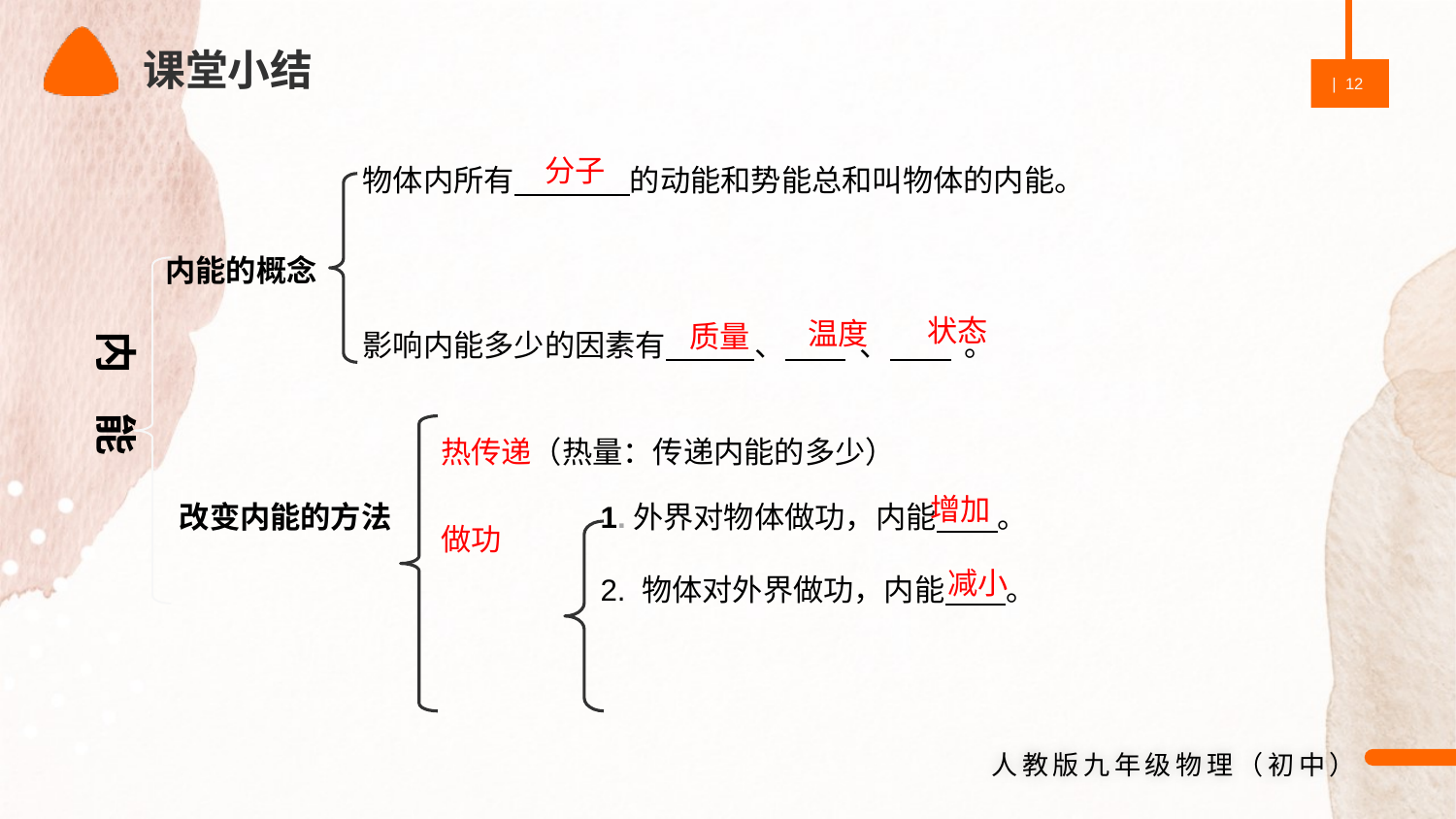

课堂小结
分子
物体内所有                 的动能和势能总和叫物体的内能。

内能的概念

状态
温度
质量
影响内能多少的因素有             、           、           。
内    能

热传递（热量：传递内能的多少）

做功
改变内能的方法
1.外界对物体做功，内能         。

2. 物体对外界做功，内能         。
增加

减小